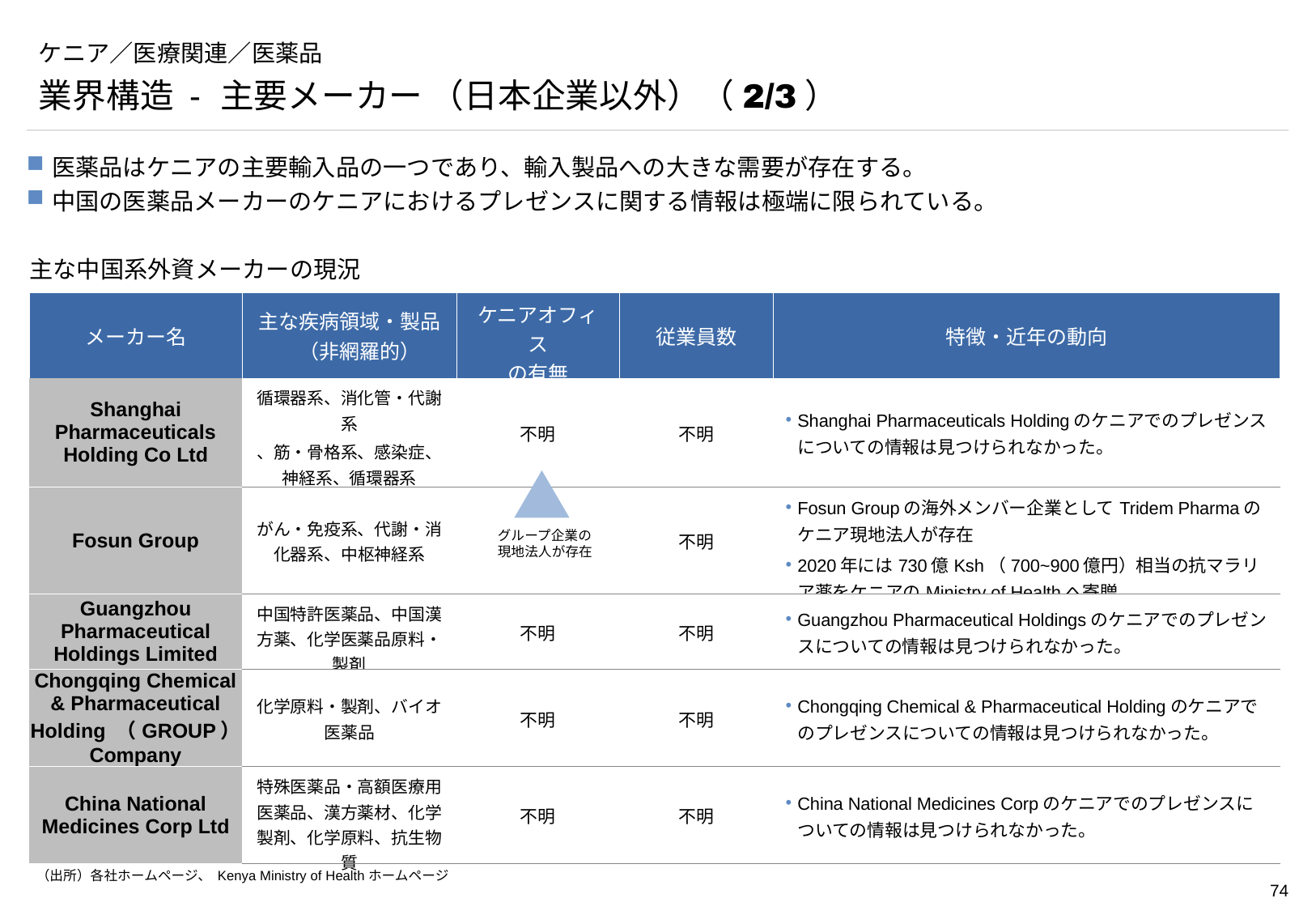

# ケニア／医療関連／医薬品
業界構造 - 主要メーカー （日本企業以外）（2/3）
医薬品はケニアの主要輸入品の一つであり、輸入製品への大きな需要が存在する。
中国の医薬品メーカーのケニアにおけるプレゼンスに関する情報は極端に限られている。

主な中国系外資メーカーの現況
| メーカー名 | 主な疾病領域・製品　（非網羅的） | ケニアオフィス の有無 | 従業員数 | 特徴・近年の動向 |
| --- | --- | --- | --- | --- |
| Shanghai Pharmaceuticals Holding Co Ltd | 循環器系、消化管・代謝系 、筋・骨格系、感染症、神経系、循環器系 | 不明 | 不明 | Shanghai Pharmaceuticals Holdingのケニアでのプレゼンスについての情報は見つけられなかった。 |
| Fosun Group | がん・免疫系、代謝・消化器系、中枢神経系 |  | 不明 | Fosun Groupの海外メンバー企業としてTridem Pharmaのケニア現地法人が存在 2020年には730億Ksh（700~900億円）相当の抗マラリア薬をケニアのMinistry of Healthへ寄贈。 |
| Guangzhou Pharmaceutical Holdings Limited | 中国特許医薬品、中国漢方薬、化学医薬品原料・製剤 | 不明 | 不明 | Guangzhou Pharmaceutical Holdingsのケニアでのプレゼンスについての情報は見つけられなかった。 |
| Chongqing Chemical & Pharmaceutical Holding （GROUP） Company | 化学原料・製剤、バイオ医薬品 | 不明 | 不明 | Chongqing Chemical & Pharmaceutical Holdingのケニアでのプレゼンスについての情報は見つけられなかった。 |
| China National Medicines Corp Ltd | 特殊医薬品・高額医療用医薬品、漢方薬材、化学製剤、化学原料、抗生物質 | 不明 | 不明 | China National Medicines Corpのケニアでのプレゼンスについての情報は見つけられなかった。 |

グループ企業の　現地法人が存在
（出所）各社ホームページ、 Kenya Ministry of Healthホームページ